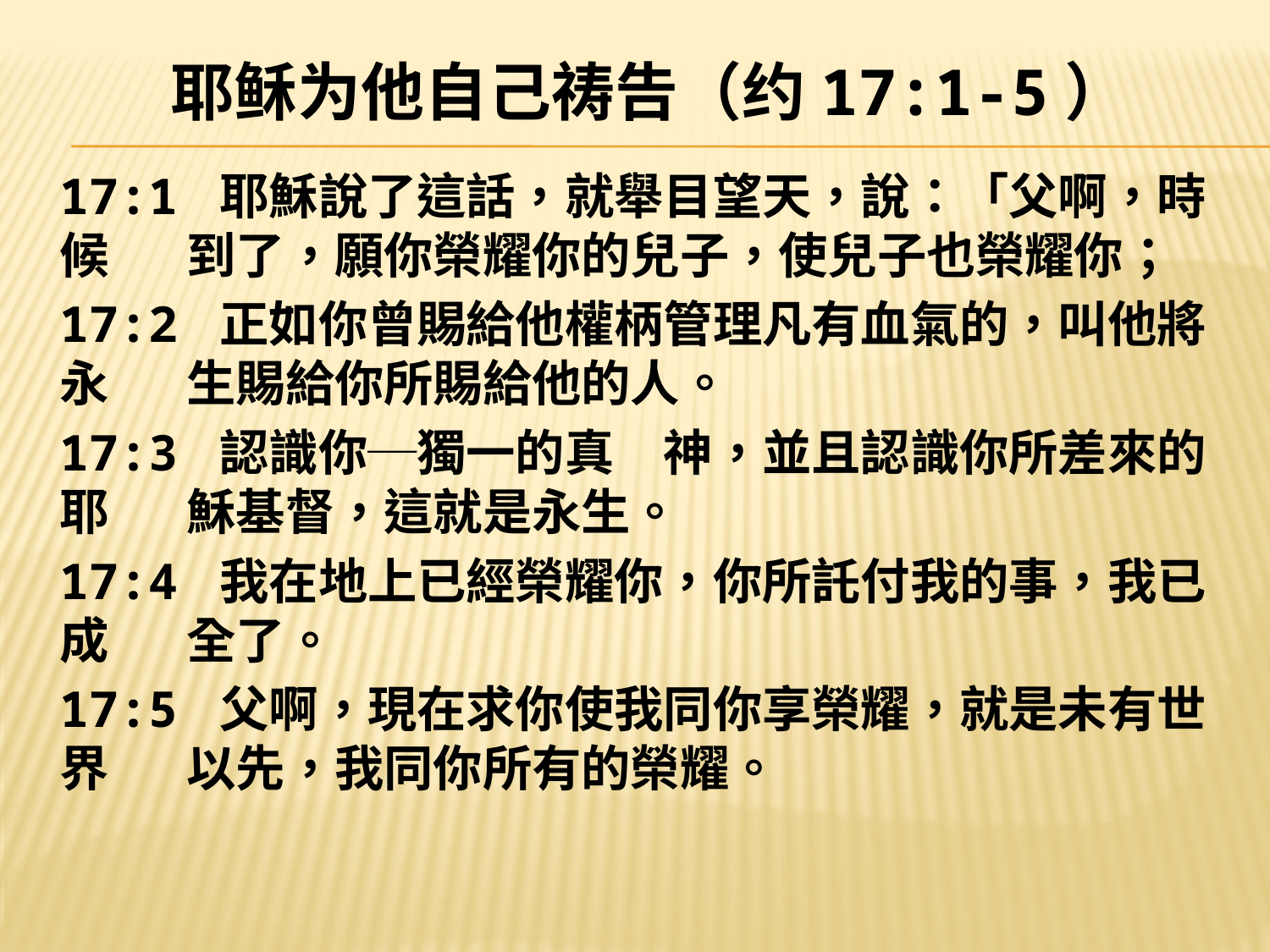

# 耶稣为他自己祷告（约17:1-5）
17:1 耶穌說了這話，就舉目望天，說：「父啊，時候	到了，願你榮耀你的兒子，使兒子也榮耀你；
17:2 正如你曾賜給他權柄管理凡有血氣的，叫他將永	生賜給你所賜給他的人。
17:3 認識你─獨一的真　神，並且認識你所差來的耶	穌基督，這就是永生。
17:4 我在地上已經榮耀你，你所託付我的事，我已成	全了。
17:5 父啊，現在求你使我同你享榮耀，就是未有世界	以先，我同你所有的榮耀。